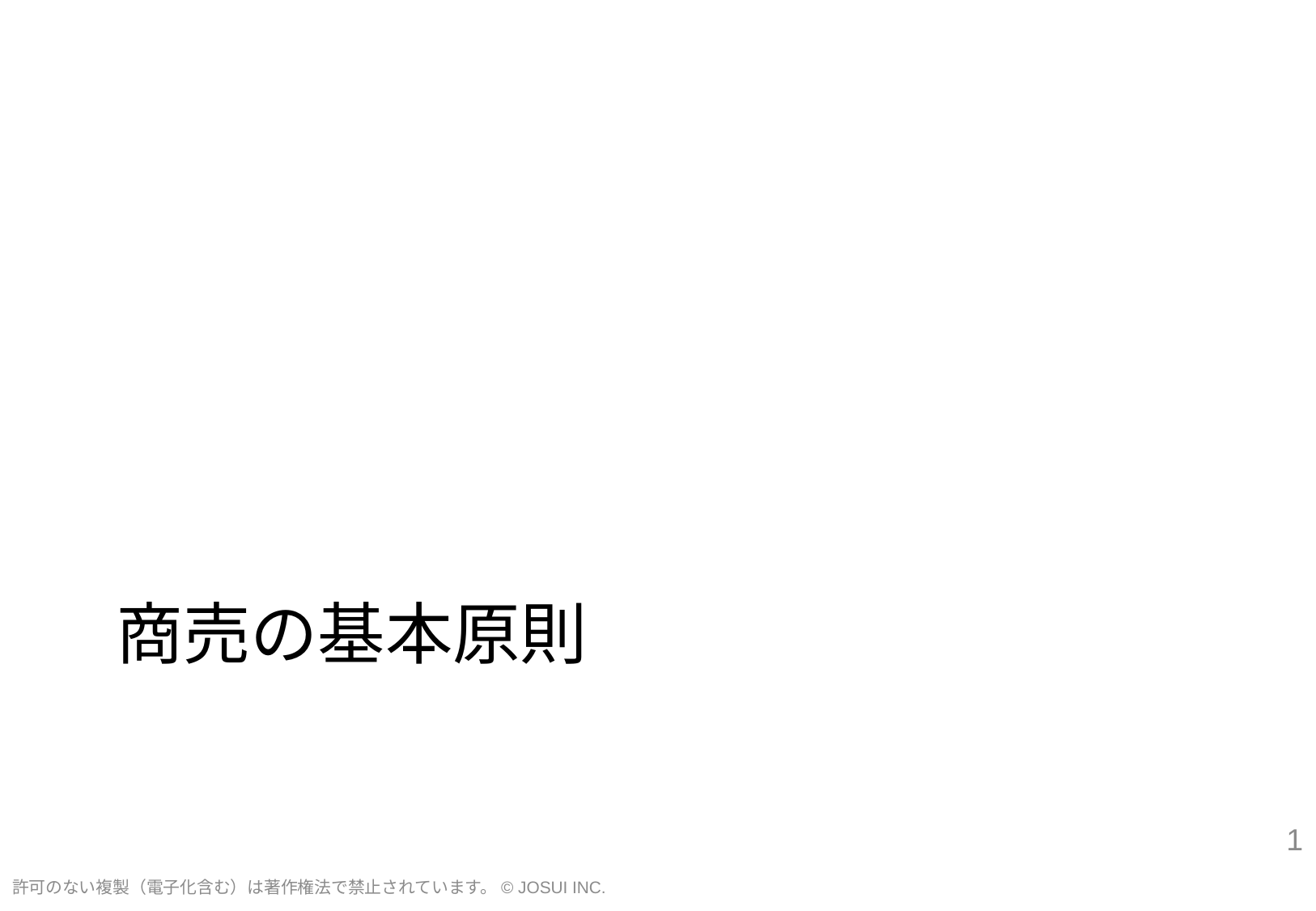

# 商売の基本原則
1
許可のない複製（電子化含む）は著作権法で禁止されています。© JOSUI INC.